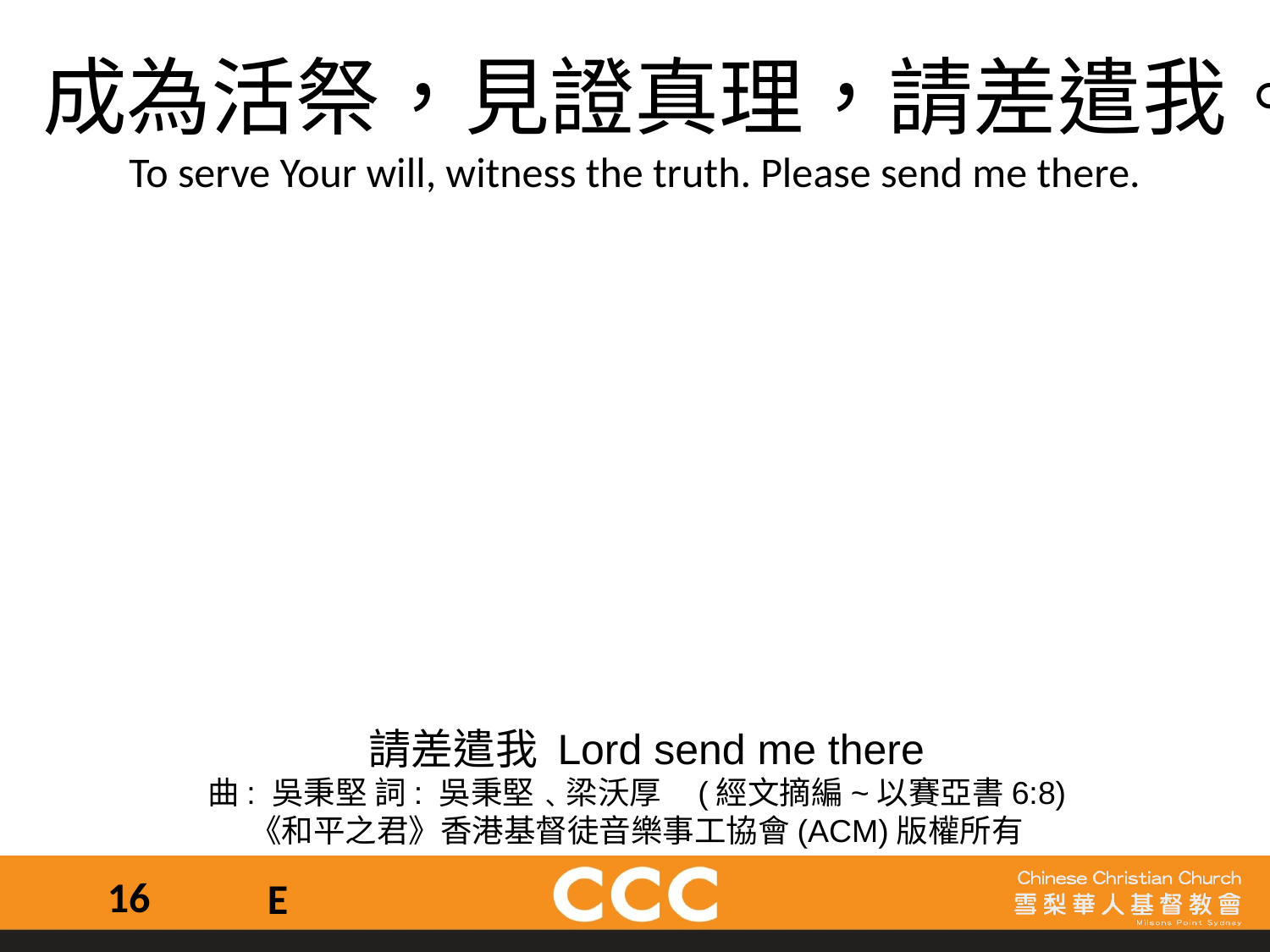

成為活祭，見證真理，請差遣我。
To serve Your will, witness the truth. Please send me there.
 請差遣我 Lord send me there
曲: 吳秉堅 詞: 吳秉堅﹑梁沃厚    (經文摘編~以賽亞書6:8)
《和平之君》香港基督徒音樂事工協會(ACM)版權所有
16
E